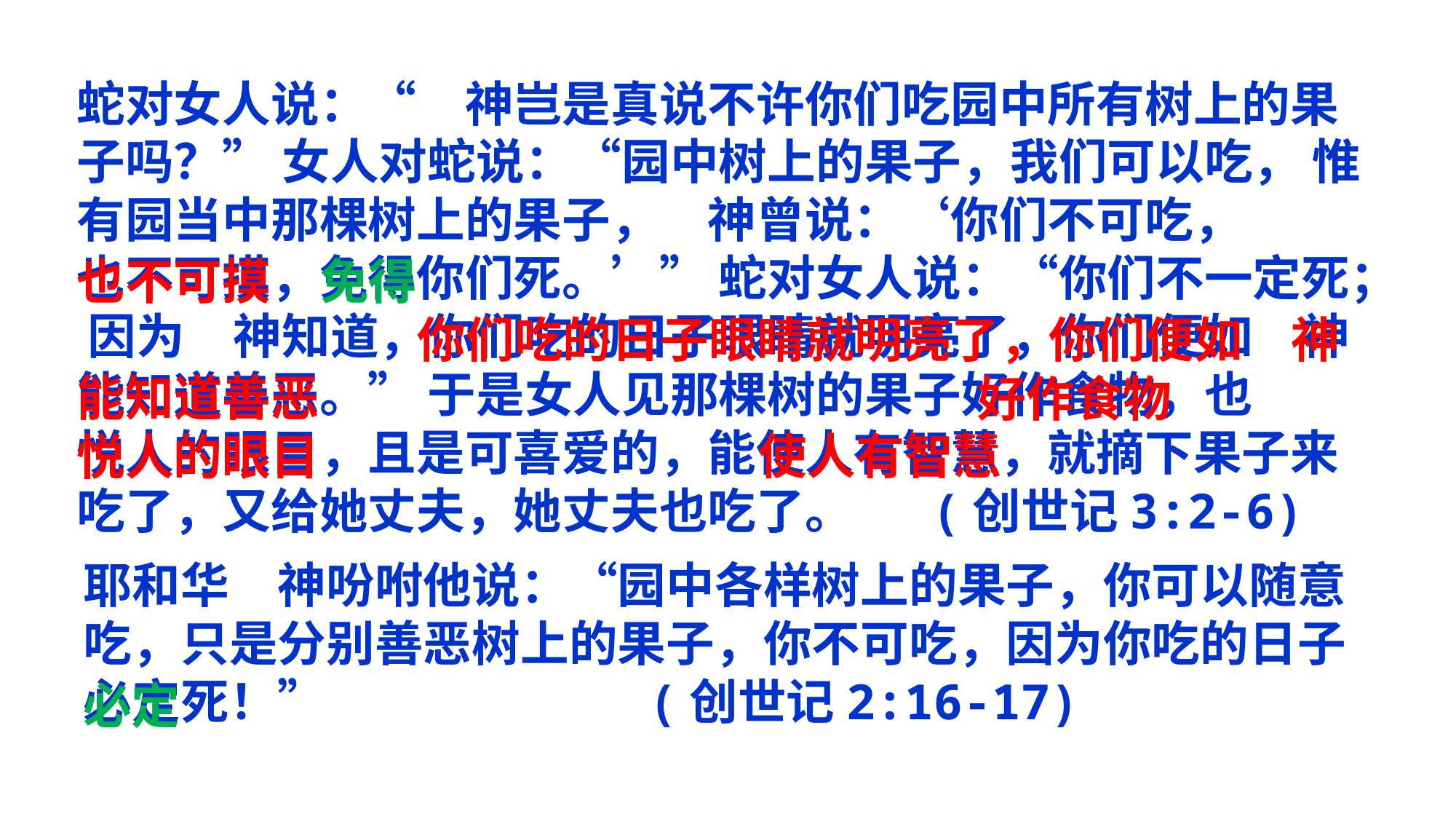

蛇对女人说：“　神岂是真说不许你们吃园中所有树上的果子吗？” 女人对蛇说：“园中树上的果子，我们可以吃， 惟有园当中那棵树上的果子，　神曾说：‘你们不可吃，
也不可摸，免得你们死。’” 蛇对女人说：“你们不一定死； 因为　神知道，你们吃的日子眼睛就明亮了，你们便如　神能知道善恶。” 于是女人见那棵树的果子好作食物，也
悦人的眼目，且是可喜爱的，能使人有智慧，就摘下果子来吃了，又给她丈夫，她丈夫也吃了。      (创世记3:2-6)
也不可摸
免得
必定
你们吃的日子眼睛就明亮了，你们便如　神
能知道善恶
好作食物
使人有智慧
悦人的眼目
耶和华　神吩咐他说：“园中各样树上的果子，你可以随意吃，只是分别善恶树上的果子，你不可吃，因为你吃的日子必定死！”                            (创世记2:16-17)